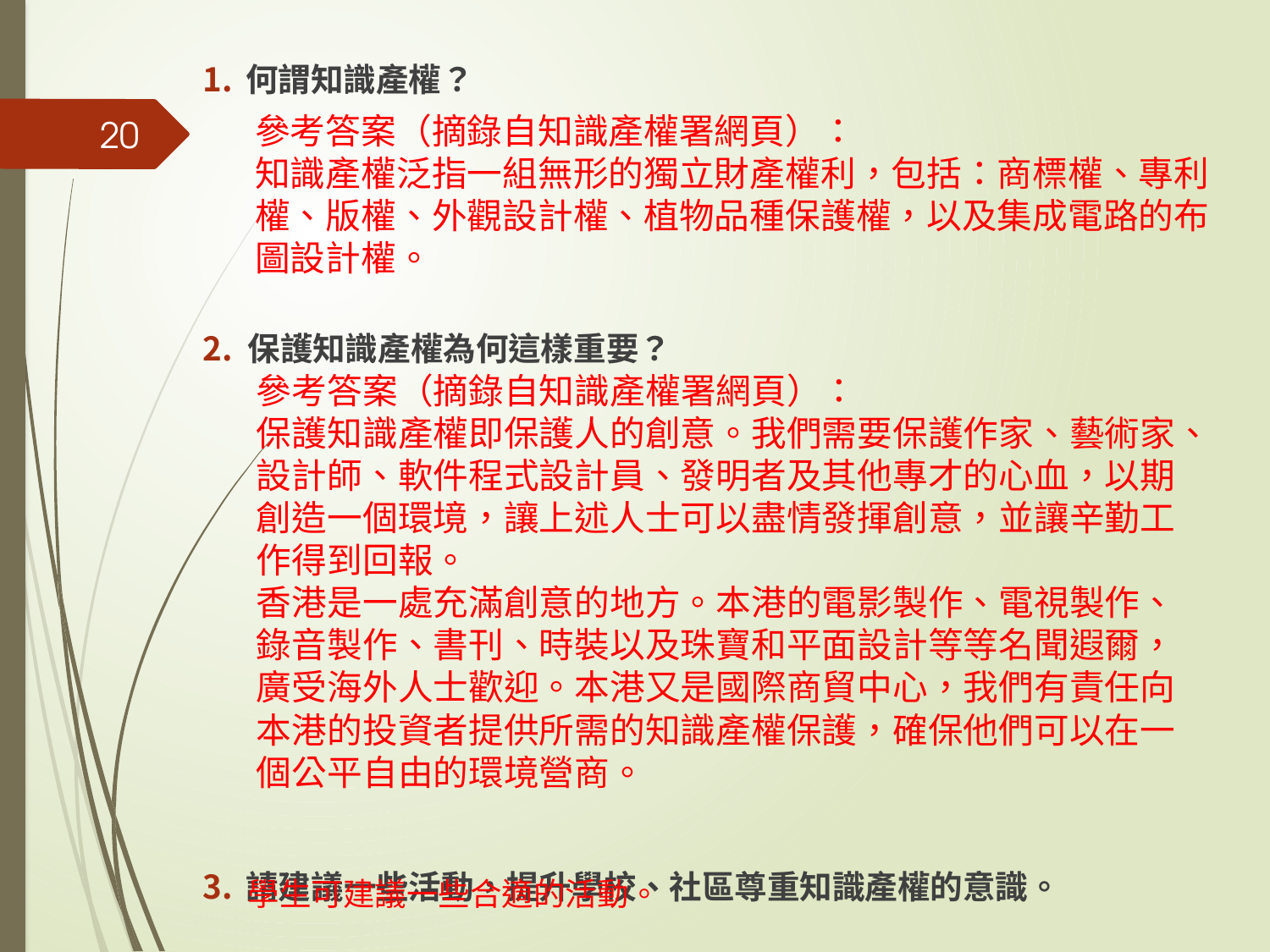

何謂知識產權？

保護知識產權為何這樣重要？

請建議一些活動，提升學校、社區尊重知識產權的意識。

參考答案（摘錄自知識產權署網頁）：
知識產權泛指一組無形的獨立財產權利，包括：商標權、專利權、版權、外觀設計權、植物品種保護權，以及集成電路的布圖設計權。

20
參考答案（摘錄自知識產權署網頁）：
保護知識產權即保護人的創意。我們需要保護作家、藝術家、設計師、軟件程式設計員、發明者及其他專才的心血，以期創造一個環境，讓上述人士可以盡情發揮創意，並讓辛勤工作得到回報。
香港是一處充滿創意的地方。本港的電影製作、電視製作、錄音製作、書刊、時裝以及珠寶和平面設計等等名聞遐爾，廣受海外人士歡迎。本港又是國際商貿中心，我們有責任向本港的投資者提供所需的知識產權保護，確保他們可以在一個公平自由的環境營商。
學生可建議一些合適的活動。